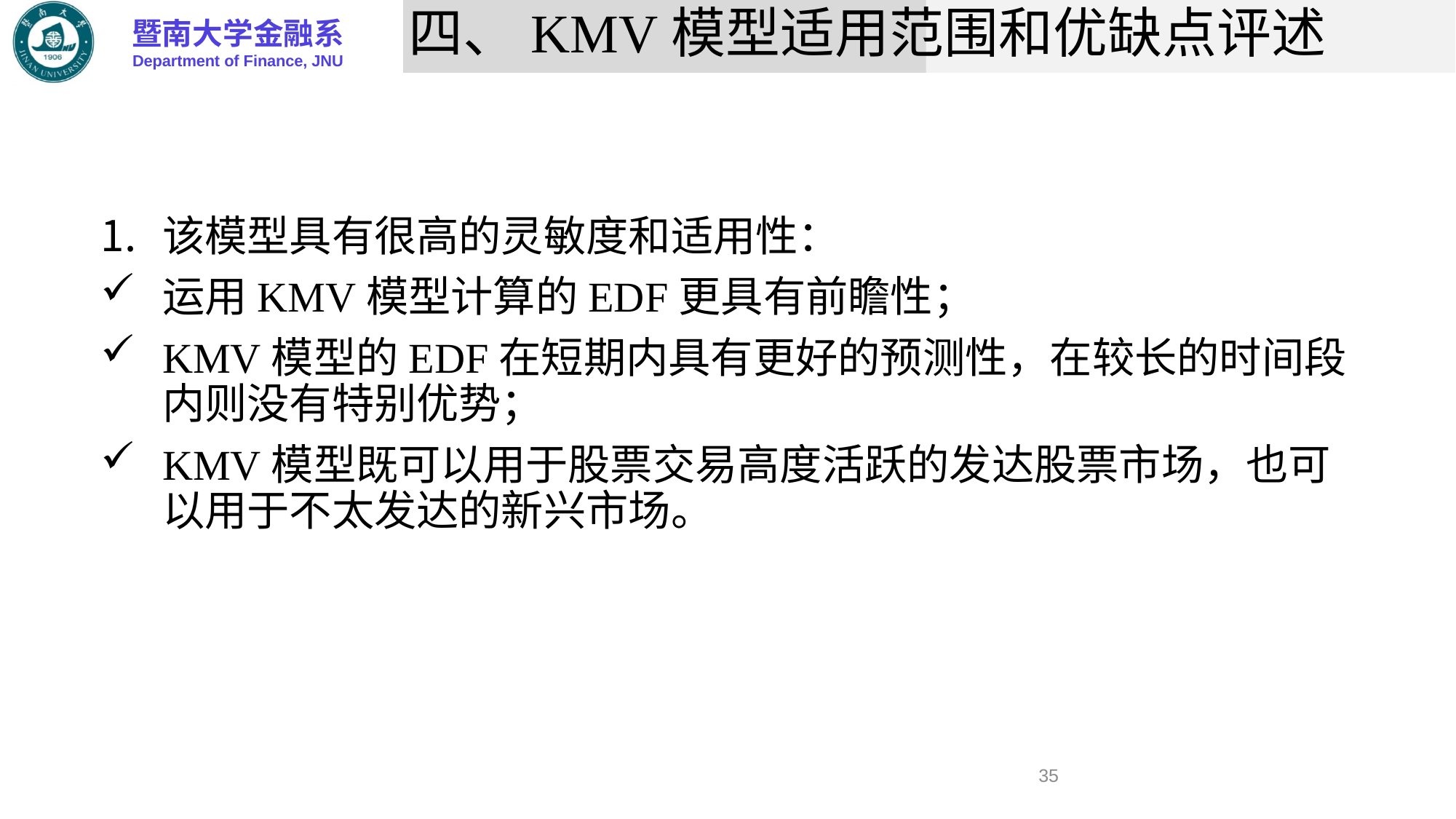

# 四、KMV模型适用范围和优缺点评述
该模型具有很高的灵敏度和适用性：
运用KMV模型计算的EDF更具有前瞻性；
KMV模型的EDF在短期内具有更好的预测性，在较长的时间段内则没有特别优势；
KMV模型既可以用于股票交易高度活跃的发达股票市场，也可以用于不太发达的新兴市场。
35